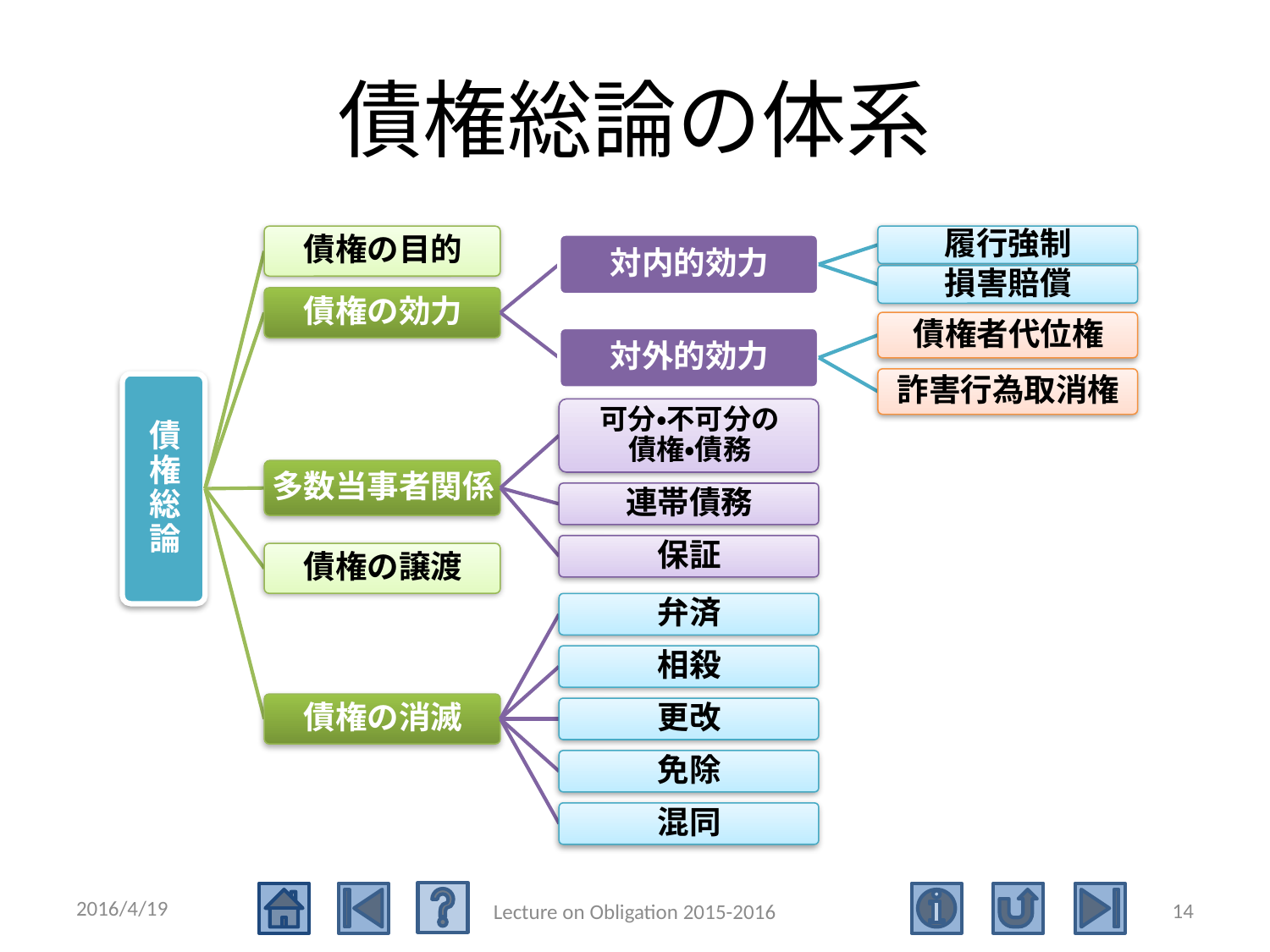

# 債権総論の体系
債
権
総
論

債権の目的

債権の効力

対内的効力

履行強制

損害賠償

対外的効力

債権者代位権

詐害行為取消権

多数当事者関係

可分・不可分の
債権・債務

連帯債務

保証

債権の譲渡

債権の消滅

弁済

相殺

更改

免除

混同
2016/4/19
14
Lecture on Obligation 2015-2016